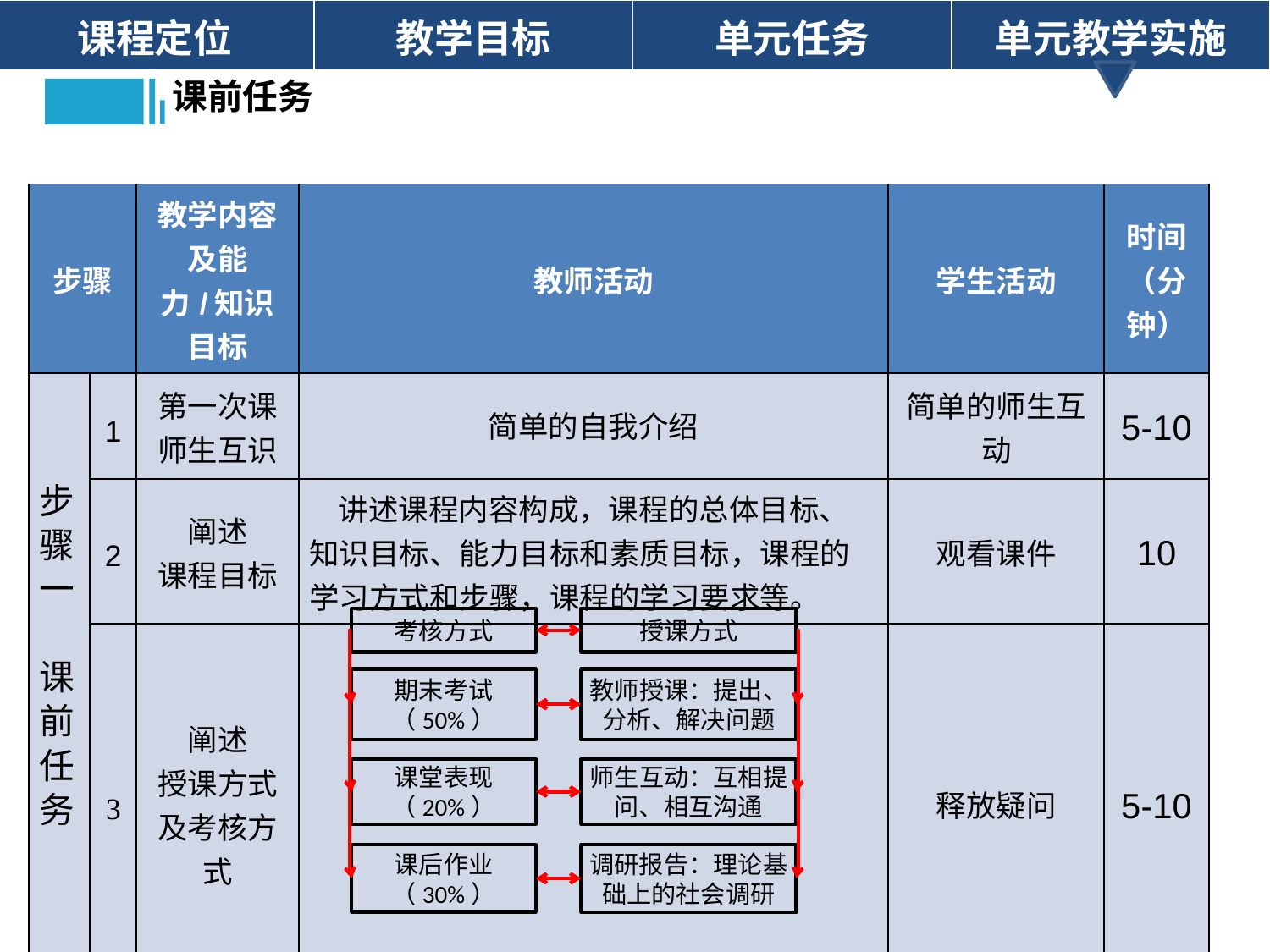

| 课程定位 | 教学目标 | 单元任务 | 单元教学实施 |
| --- | --- | --- | --- |

课前任务

| 步骤 |  | 教学内容及能力/知识目标 | 教师活动 | 学生活动 | 时间（分钟） |
| --- | --- | --- | --- | --- | --- |
| 步骤一 课前任务 | 1 | 第一次课 师生互识 | 简单的自我介绍 | 简单的师生互动 | 5-10 |
|  | 2 | 阐述 课程目标 | 讲述课程内容构成，课程的总体目标、知识目标、能力目标和素质目标，课程的学习方式和步骤，课程的学习要求等。 | 观看课件 | 10 |
|  | 3 | 阐述 授课方式及考核方式 |  | 释放疑问 | 5-10 |
考核方式
授课方式
期末考试
（50%）
教师授课：提出、分析、解决问题
课堂表现
（20%）
师生互动：互相提问、相互沟通
调研报告：理论基础上的社会调研
课后作业
（30%）